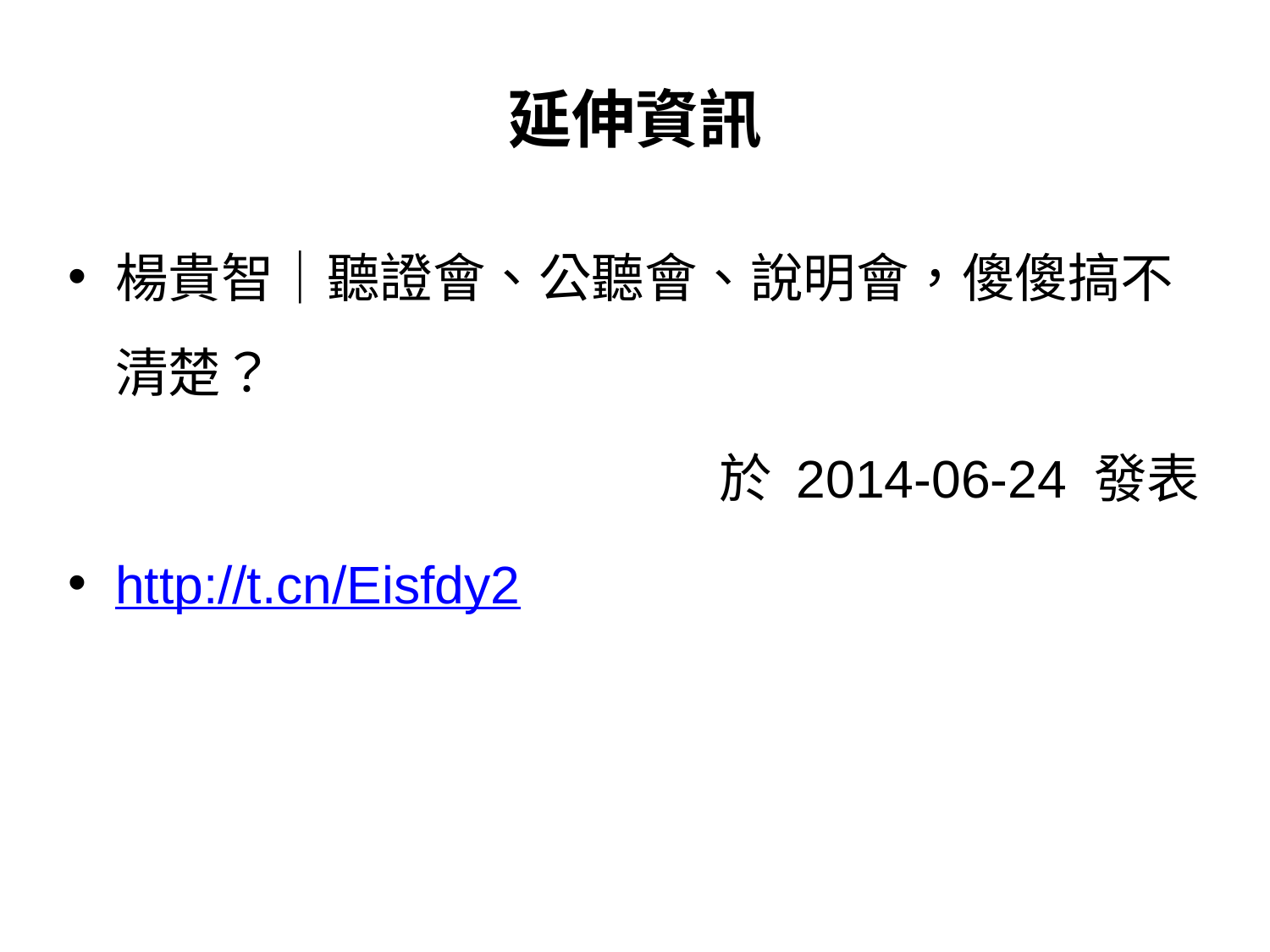

# 延伸資訊
楊貴智｜聽證會、公聽會、說明會，傻傻搞不清楚？
於 2014-06-24 發表
http://t.cn/Eisfdy2